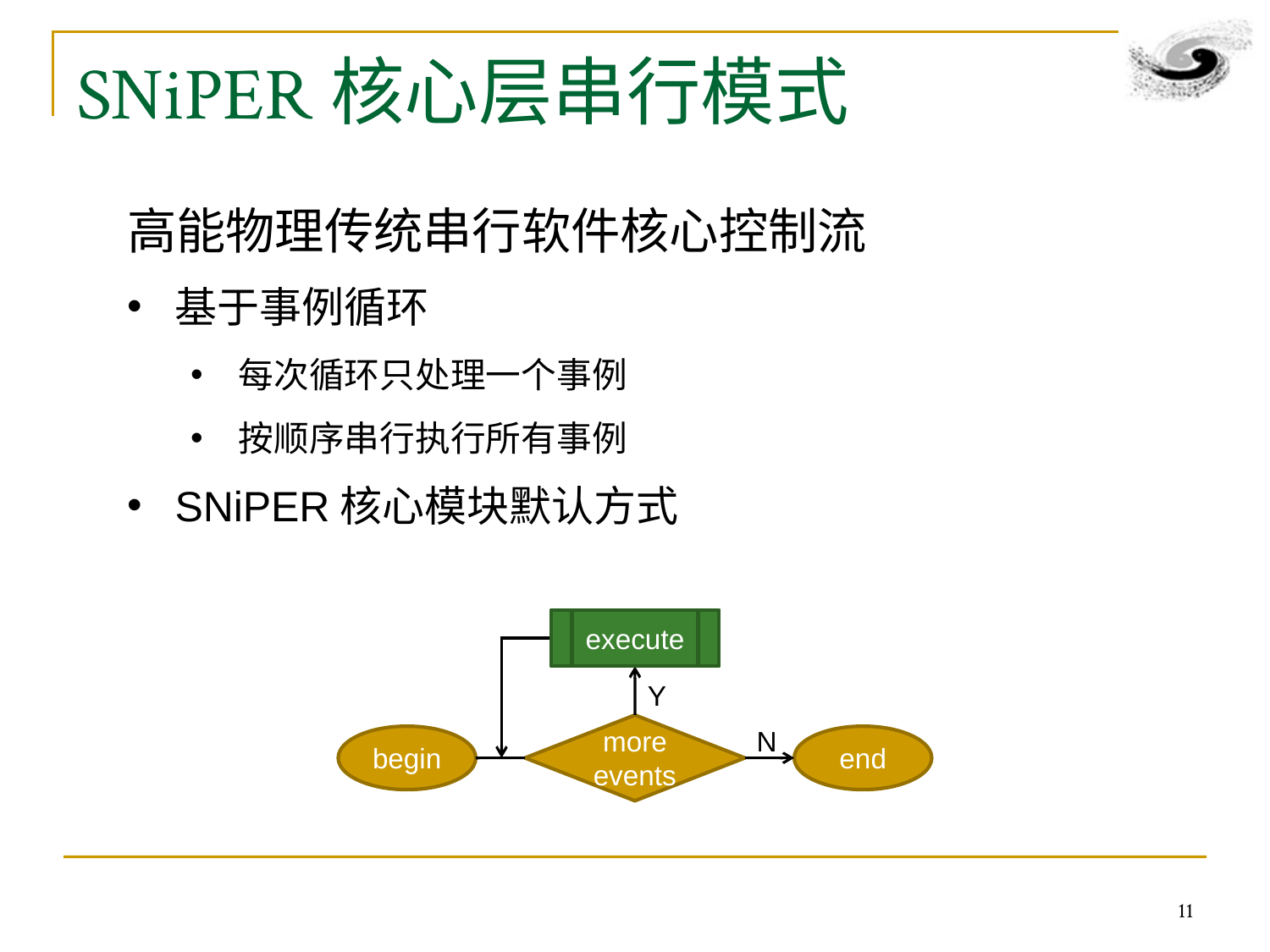

# SNiPER核心层串行模式
高能物理传统串行软件核心控制流
基于事例循环
每次循环只处理一个事例
按顺序串行执行所有事例
SNiPER核心模块默认方式
execute
Y
more events
N
begin
end
11